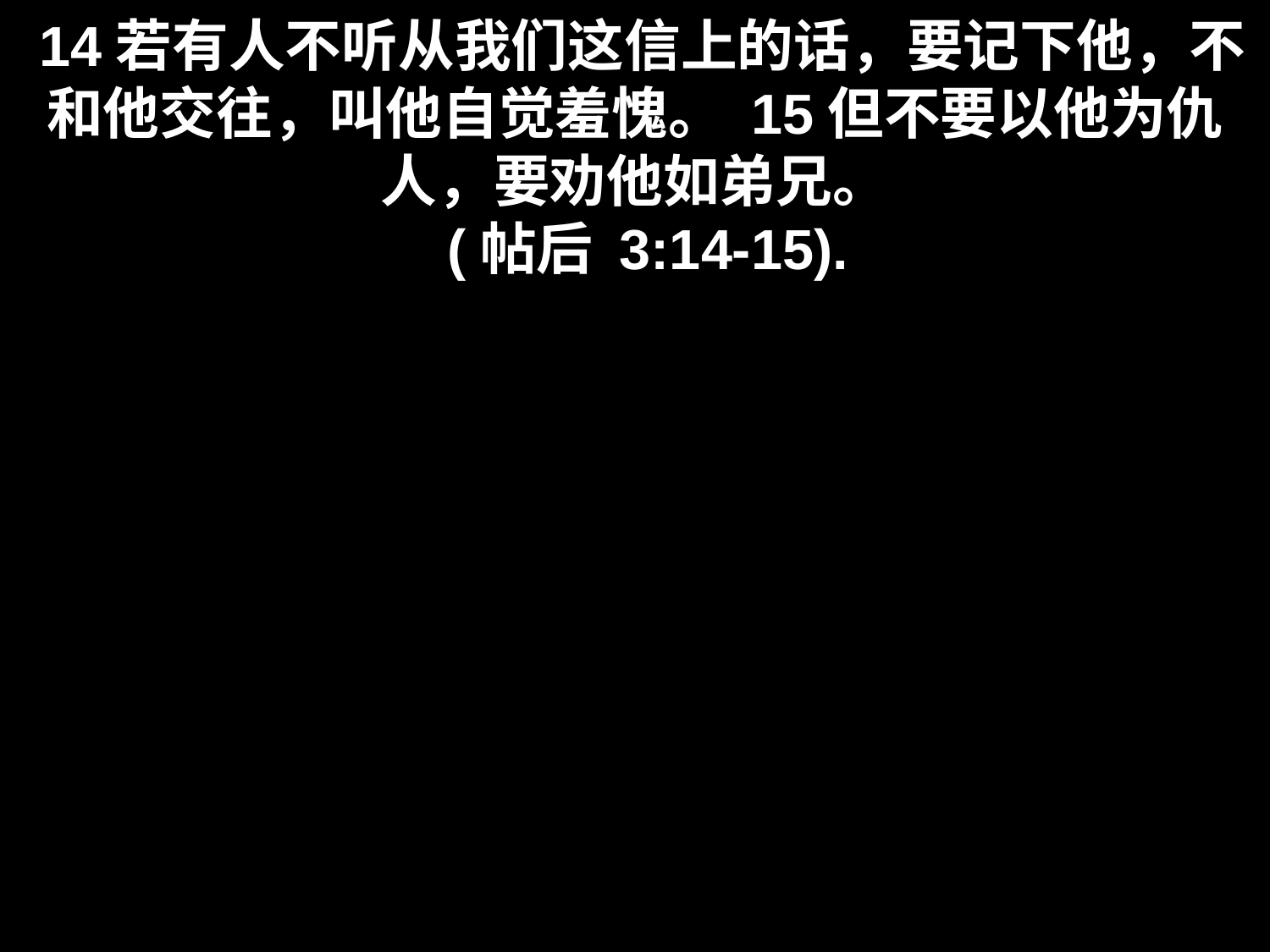

# 14若有人不听从我们这信上的话，要记下他，不和他交往，叫他自觉羞愧。 15但不要以他为仇人，要劝他如弟兄。 (帖后 3:14-15).